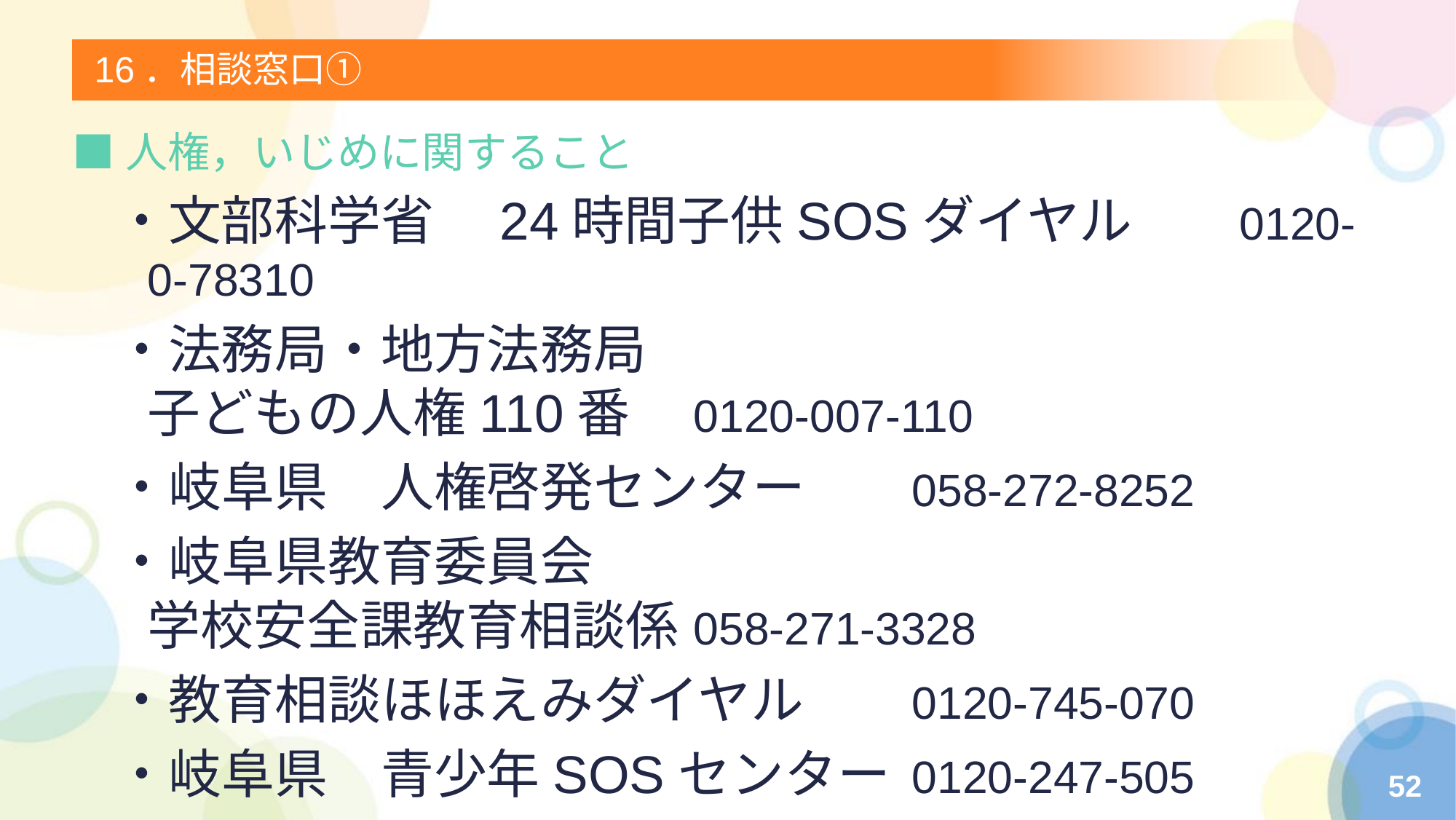

# 16．相談窓口①
■人権，いじめに関すること
・文部科学省　24時間子供SOSダイヤル	0120-0-78310
・法務局・地方法務局　
子どもの人権110番	0120-007-110
・岐阜県　人権啓発センター	058-272-8252
・岐阜県教育委員会
学校安全課教育相談係	058-271-3328
・教育相談ほほえみダイヤル	0120-745-070
・岐阜県　青少年SOSセンター	0120-247-505
52